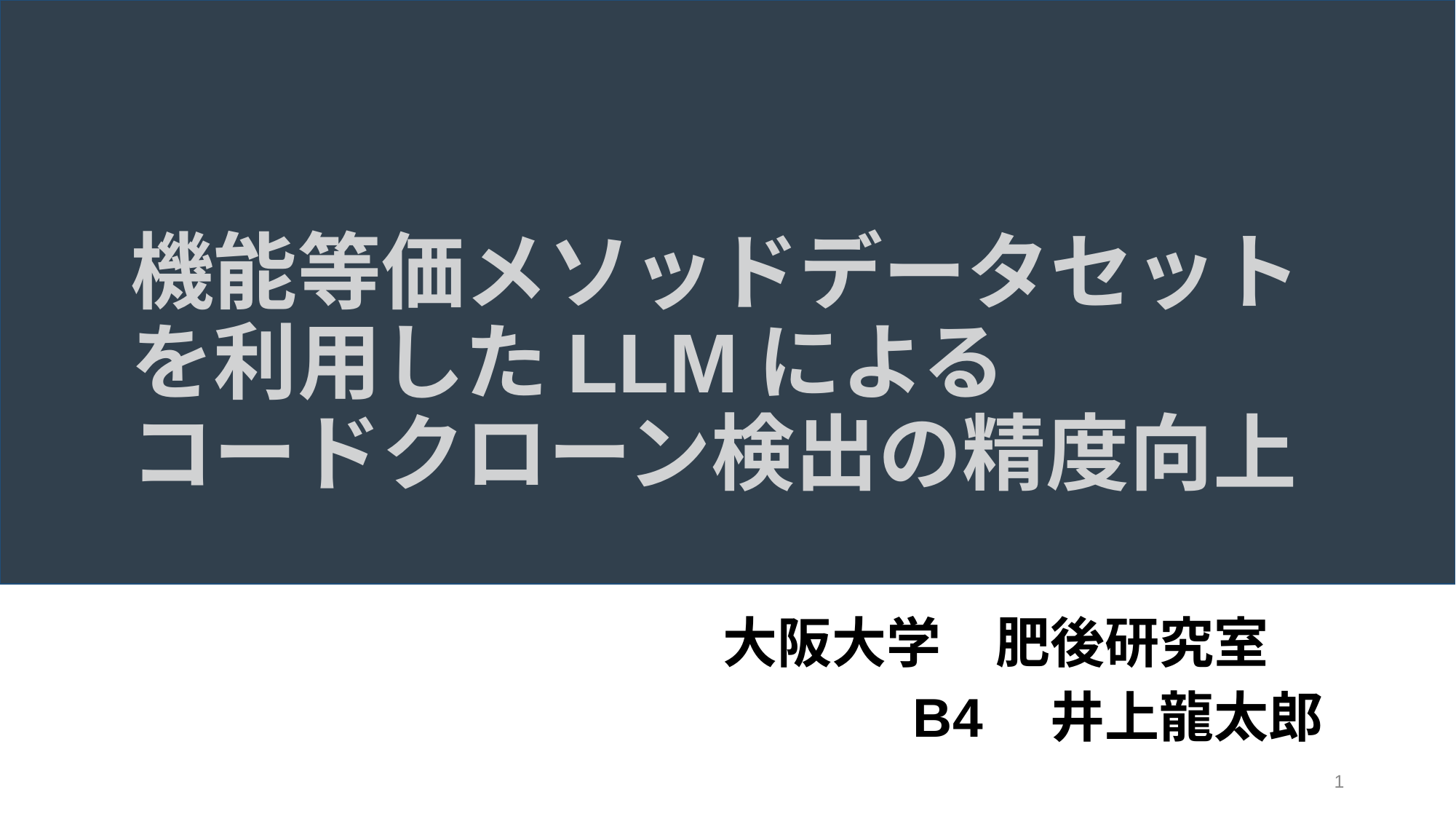

# 機能等価メソッドデータセットを利用したLLMによる コードクローン検出の精度向上
大阪大学　肥後研究室
B4　井上龍太郎
1